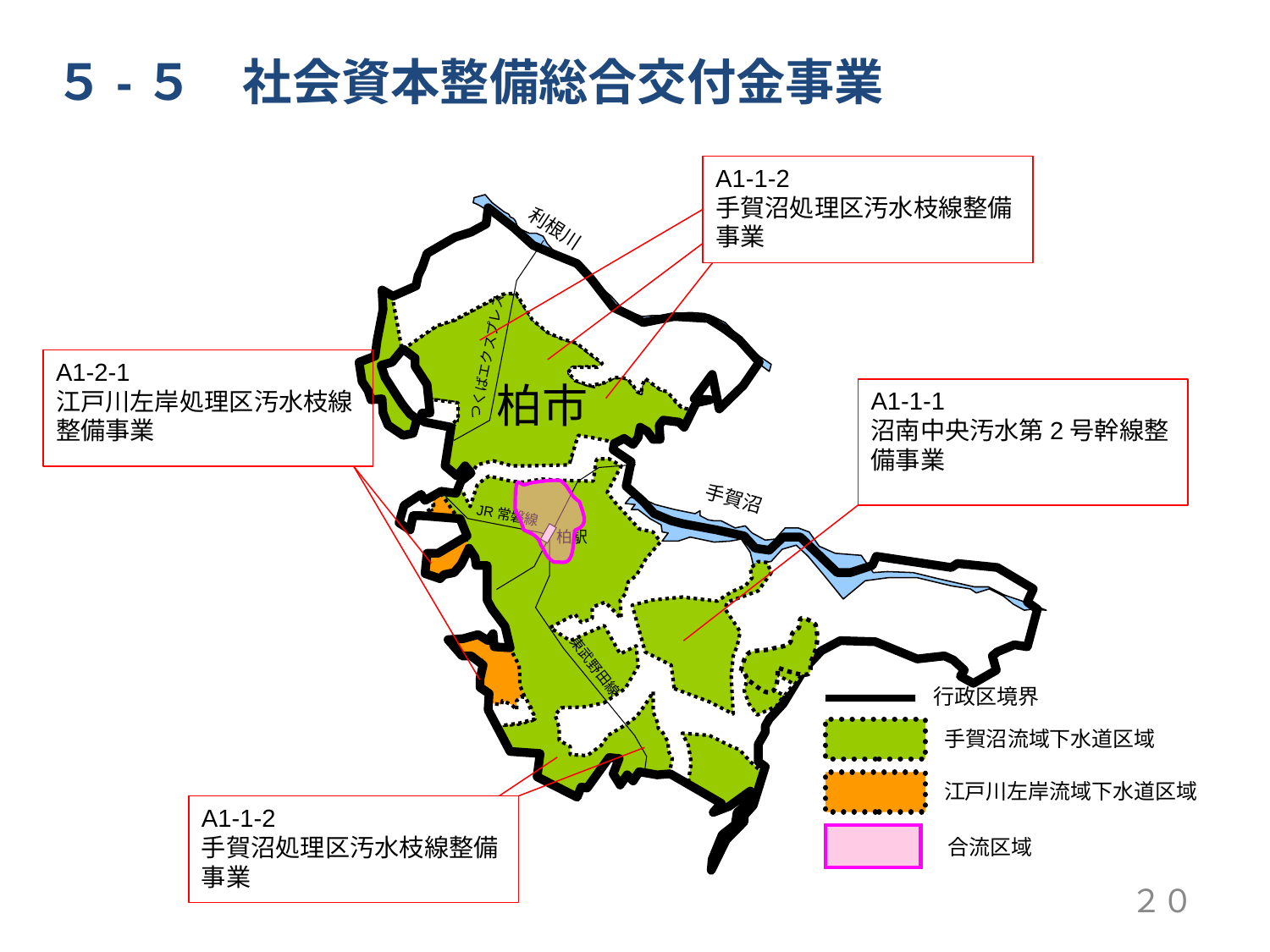

５-５　社会資本整備総合交付金事業
A1-1-2
手賀沼処理区汚水枝線整備事業

利根川

つくばエクスプレス
柏市

手賀沼

JR常磐線
柏駅
東武野田線

A1-2-1
江戸川左岸処理区汚水枝線整備事業
A1-1-1
沼南中央汚水第2号幹線整備事業

行政区境界

手賀沼流域下水道区域

江戸川左岸流域下水道区域
A1-1-2
手賀沼処理区汚水枝線整備事業

合流区域
２０
21